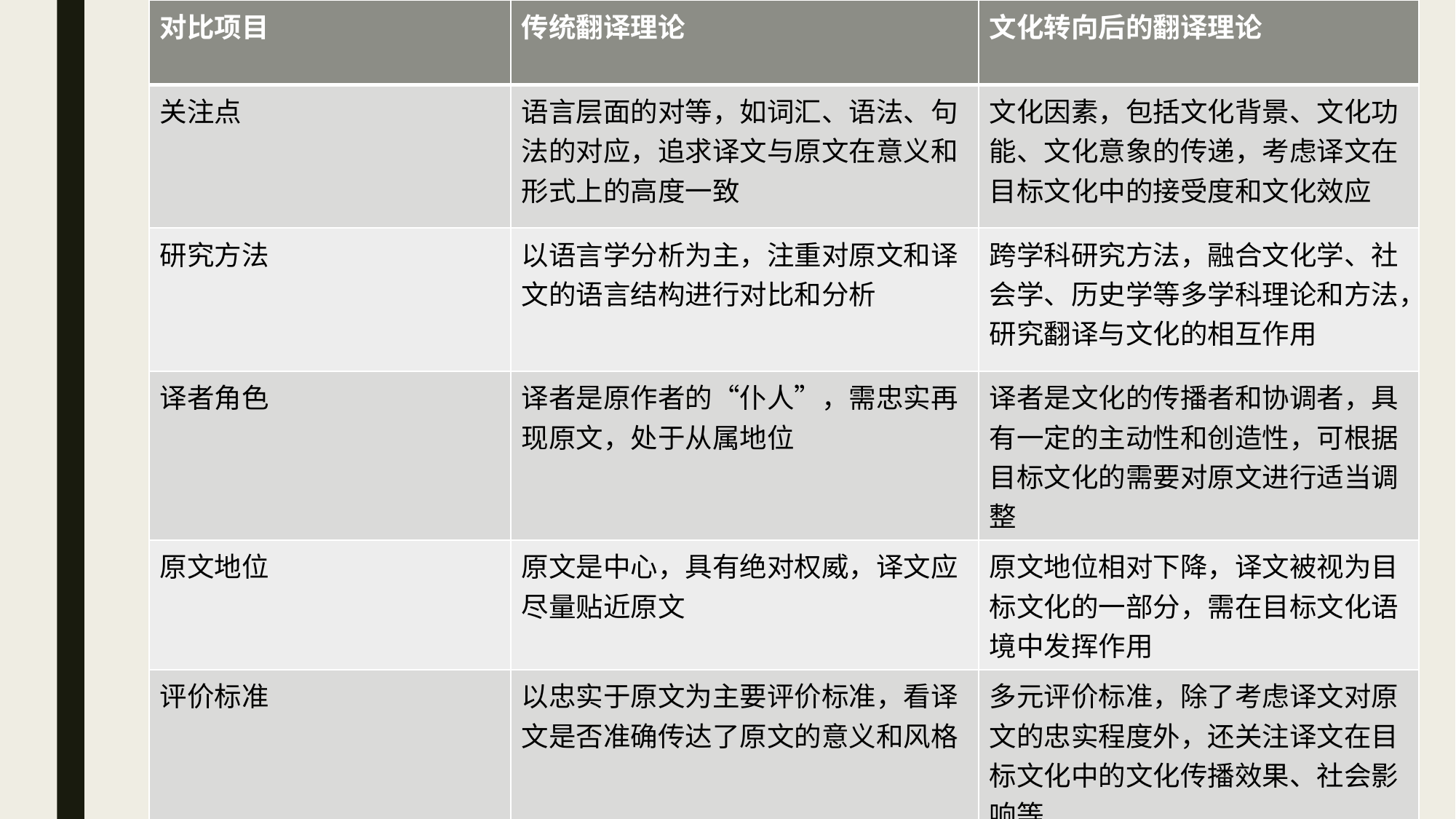

| 对比项目 | 传统翻译理论 | 文化转向后的翻译理论 |
| --- | --- | --- |
| 关注点 | 语言层面的对等，如词汇、语法、句法的对应，追求译文与原文在意义和形式上的高度一致 | 文化因素，包括文化背景、文化功能、文化意象的传递，考虑译文在目标文化中的接受度和文化效应 |
| 研究方法 | 以语言学分析为主，注重对原文和译文的语言结构进行对比和分析 | 跨学科研究方法，融合文化学、社会学、历史学等多学科理论和方法，研究翻译与文化的相互作用 |
| 译者角色 | 译者是原作者的“仆人”，需忠实再现原文，处于从属地位 | 译者是文化的传播者和协调者，具有一定的主动性和创造性，可根据目标文化的需要对原文进行适当调整 |
| 原文地位 | 原文是中心，具有绝对权威，译文应尽量贴近原文 | 原文地位相对下降，译文被视为目标文化的一部分，需在目标文化语境中发挥作用 |
| 评价标准 | 以忠实于原文为主要评价标准，看译文是否准确传达了原文的意义和风格 | 多元评价标准，除了考虑译文对原文的忠实程度外，还关注译文在目标文化中的文化传播效果、社会影响等 |